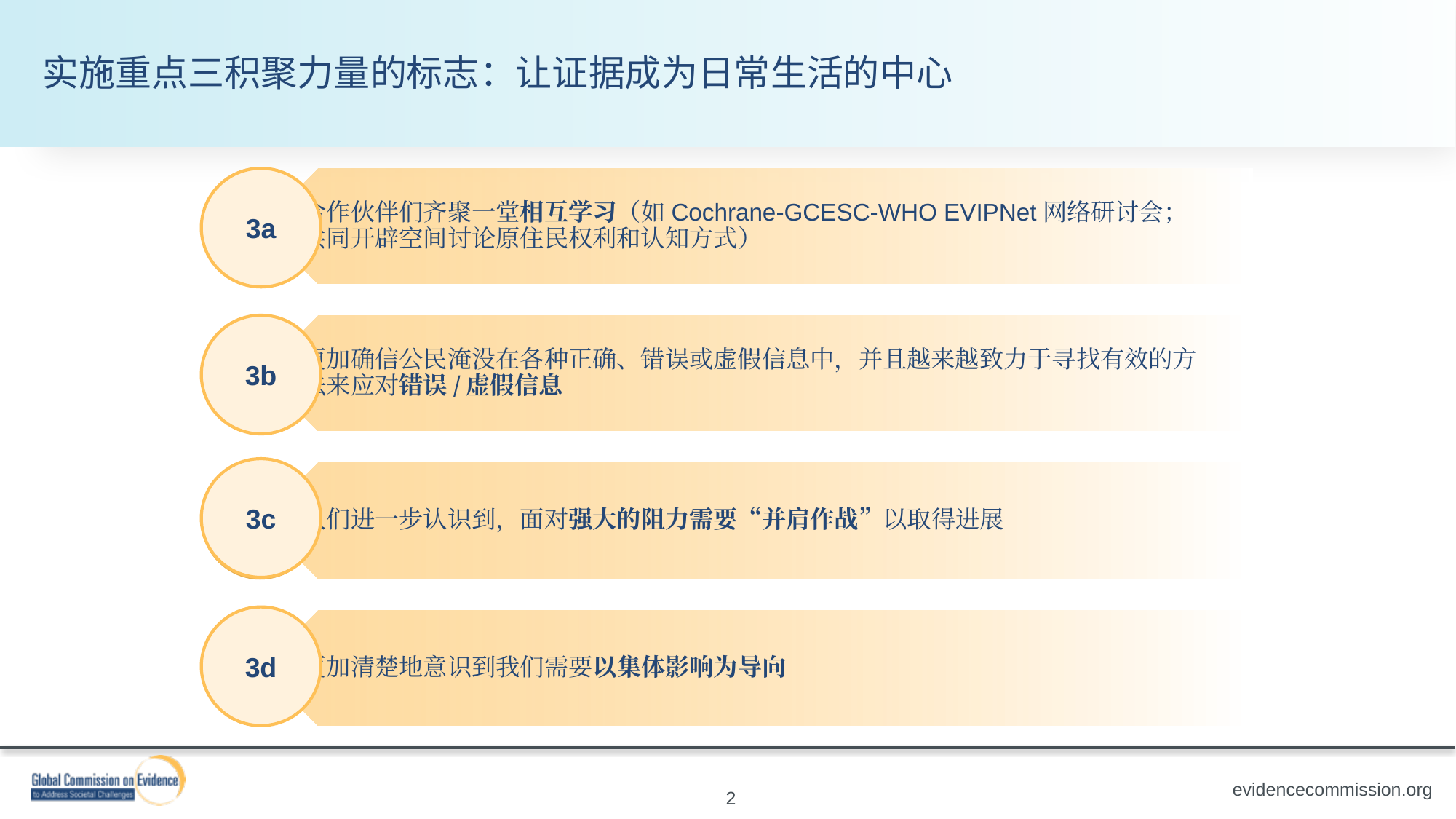

实施重点三积聚力量的标志：让证据成为日常生活的中心
合作伙伴们齐聚一堂相互学习（如Cochrane-GCESC-WHO EVIPNet网络研讨会；共同开辟空间讨论原住民权利和认知方式）
更加确信公民淹没在各种正确、错误或虚假信息中，并且越来越致力于寻找有效的方法来应对错误/虚假信息
人们进一步认识到，面对强大的阻力需要“并肩作战”以取得进展
更加清楚地意识到我们需要以集体影响为导向
3a
3b
3c
3d
2